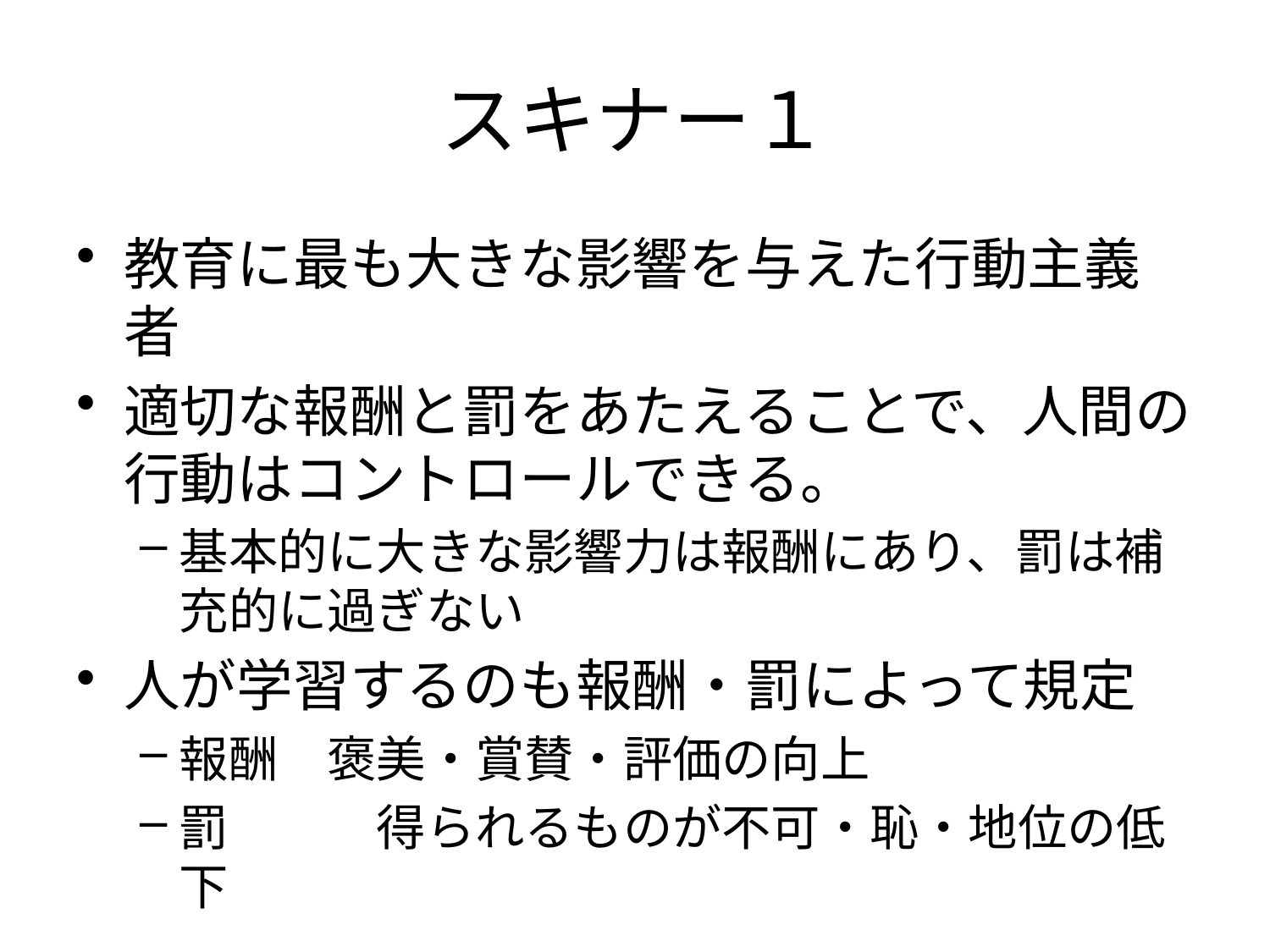

# スキナー１
教育に最も大きな影響を与えた行動主義者
適切な報酬と罰をあたえることで、人間の行動はコントロールできる。
基本的に大きな影響力は報酬にあり、罰は補充的に過ぎない
人が学習するのも報酬・罰によって規定
報酬　褒美・賞賛・評価の向上
罰　　　得られるものが不可・恥・地位の低下